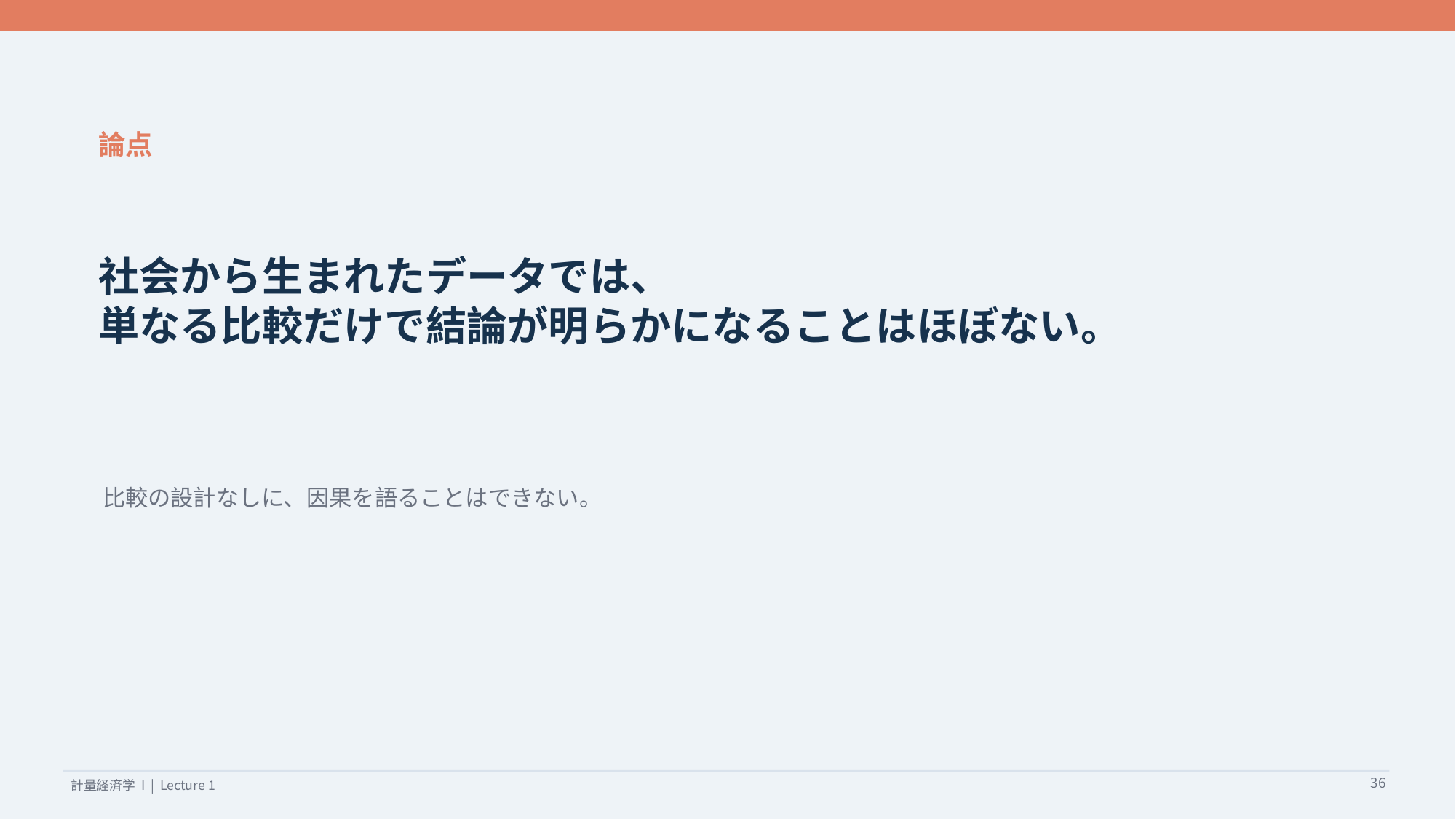

論点
社会から生まれたデータでは、
単なる比較だけで結論が明らかになることはほぼない。
比較の設計なしに、因果を語ることはできない。

36
計量経済学 I  |  Lecture 1